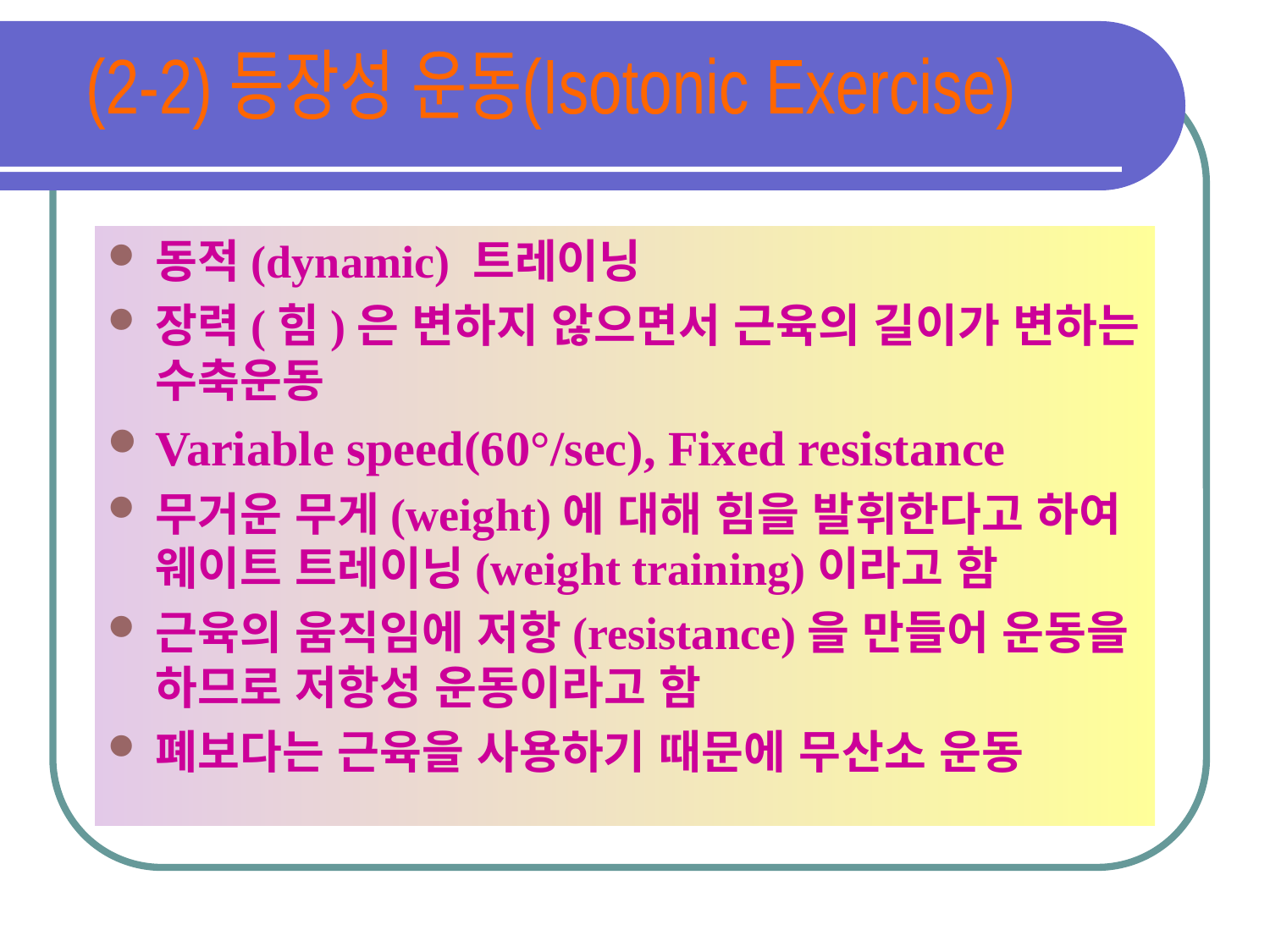

(2-2) 등장성 운동(Isotonic Exercise)
동적(dynamic) 트레이닝
장력(힘)은 변하지 않으면서 근육의 길이가 변하는 수축운동
Variable speed(60°/sec), Fixed resistance
무거운 무게(weight)에 대해 힘을 발휘한다고 하여 웨이트 트레이닝(weight training)이라고 함
근육의 움직임에 저항(resistance)을 만들어 운동을 하므로 저항성 운동이라고 함
폐보다는 근육을 사용하기 때문에 무산소 운동